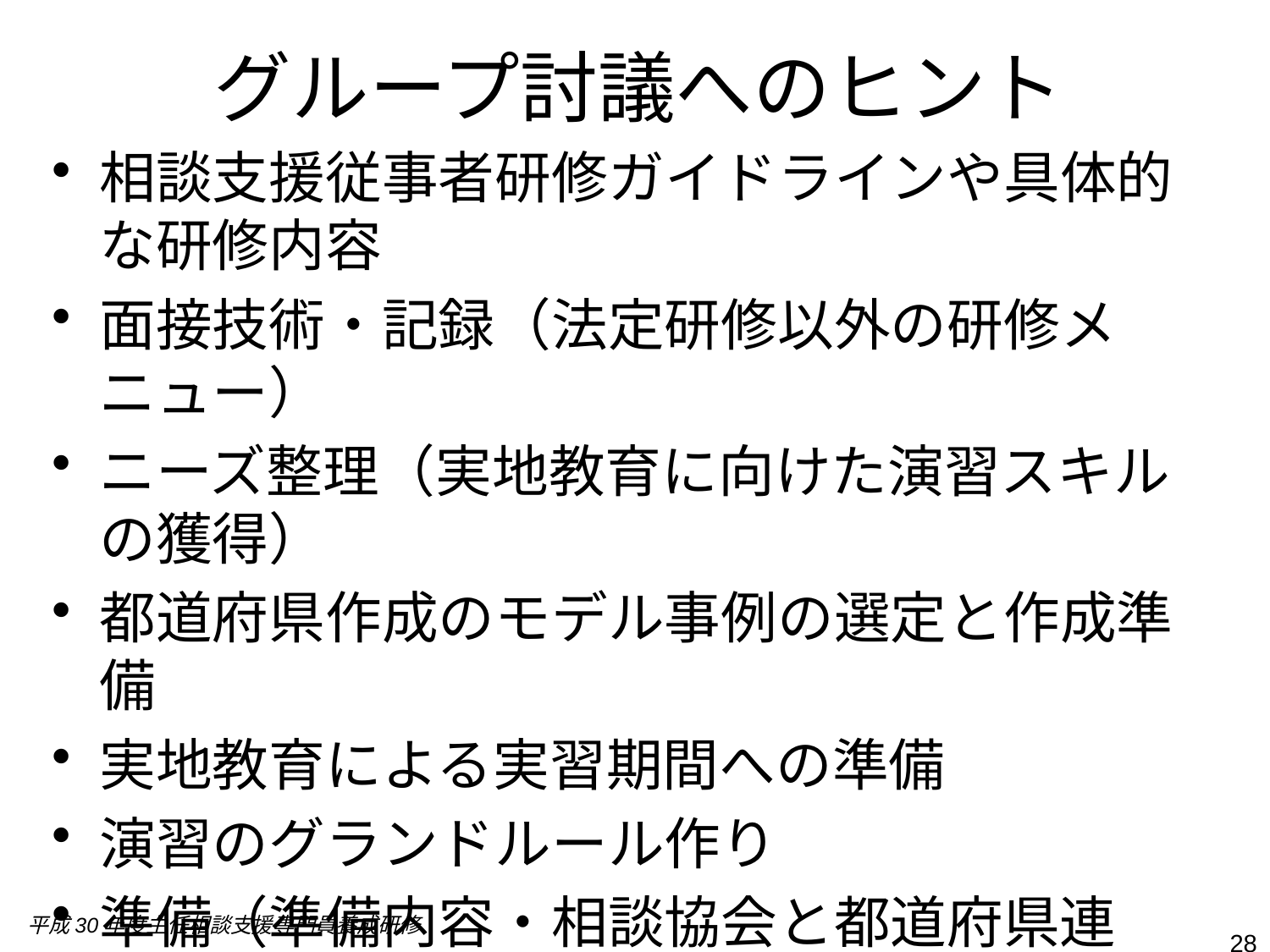

# グループ討議へのヒント
相談支援従事者研修ガイドラインや具体的な研修内容
面接技術・記録（法定研修以外の研修メニュー）
ニーズ整理（実地教育に向けた演習スキルの獲得）
都道府県作成のモデル事例の選定と作成準備
実地教育による実習期間への準備
演習のグランドルール作り
準備（準備内容・相談協会と都道府県連携・回数・費用・会場・講師・ファシリ確保など）

平成30年度主任相談支援専門員養成研修
28